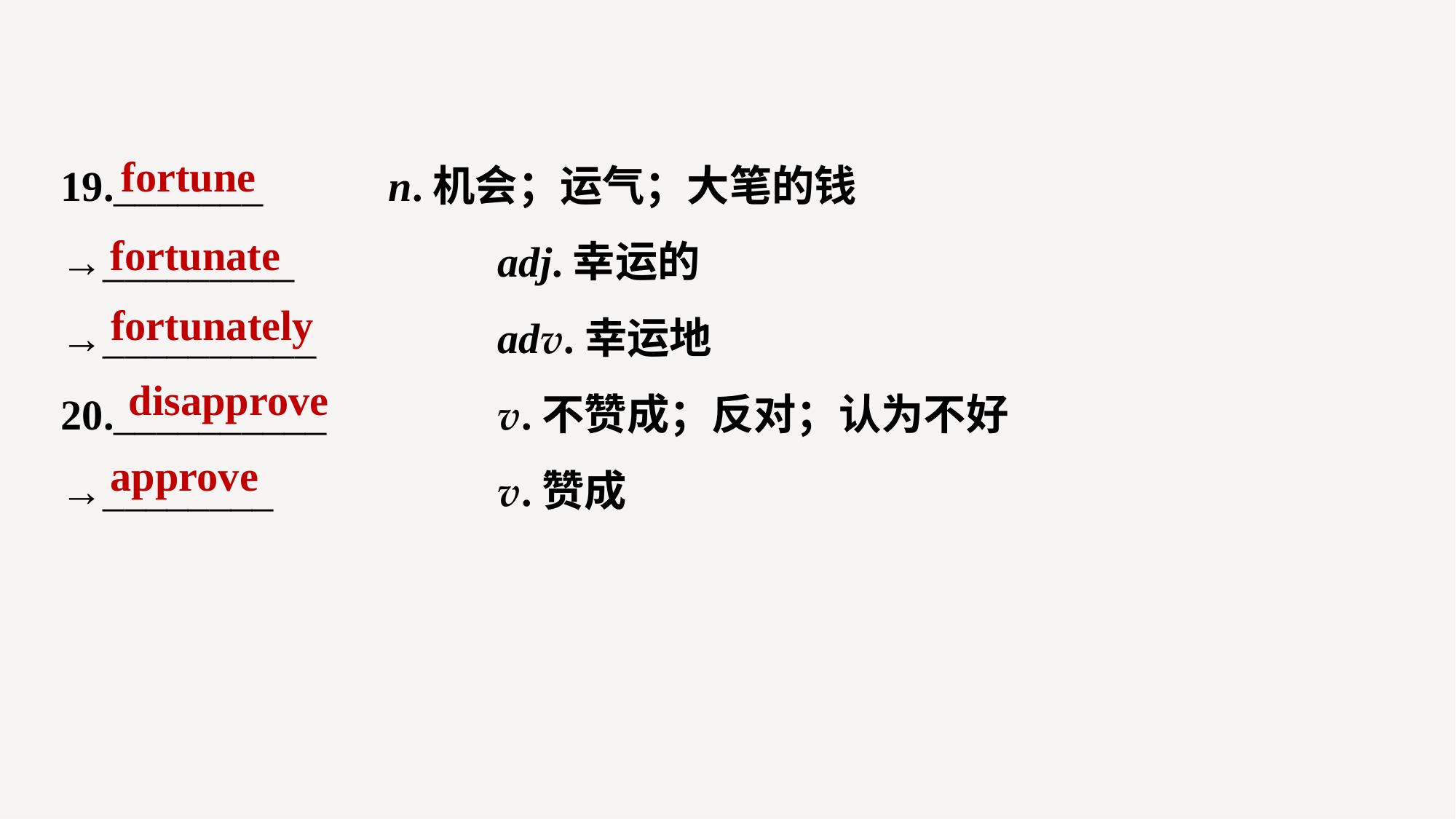

19._______ 		n.机会；运气；大笔的钱
→_________ 		adj.幸运的
→__________ 		adv.幸运地
20.__________ 		v.不赞成；反对；认为不好
→________ 		v.赞成
fortune
fortunate
fortunately
disapprove
approve